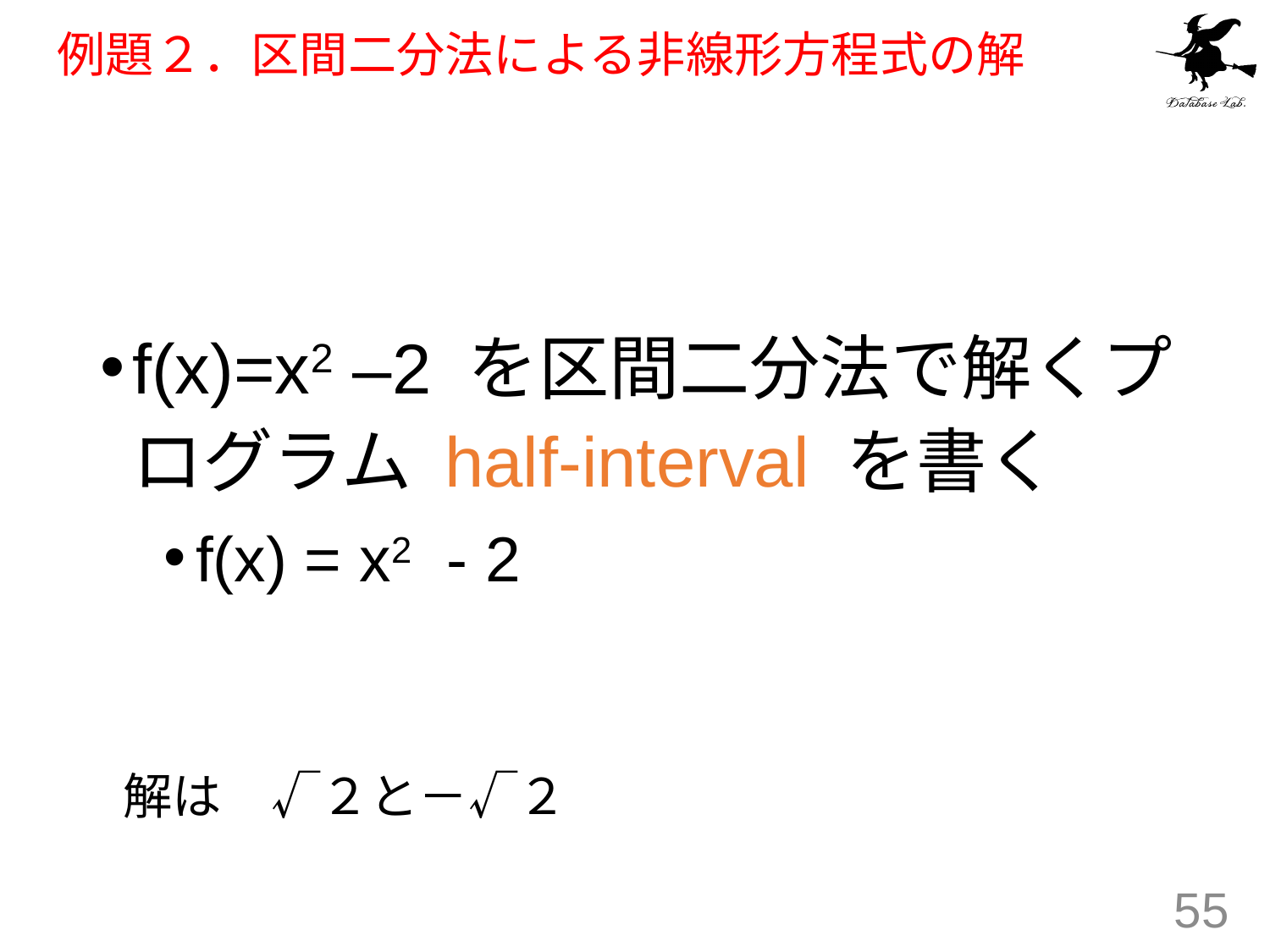

# 例題２．区間二分法による非線形方程式の解
f(x)=x2 –2 を区間二分法で解くプログラム half-interval を書く
f(x) = x2  - 2

解は　√２と－√２
55